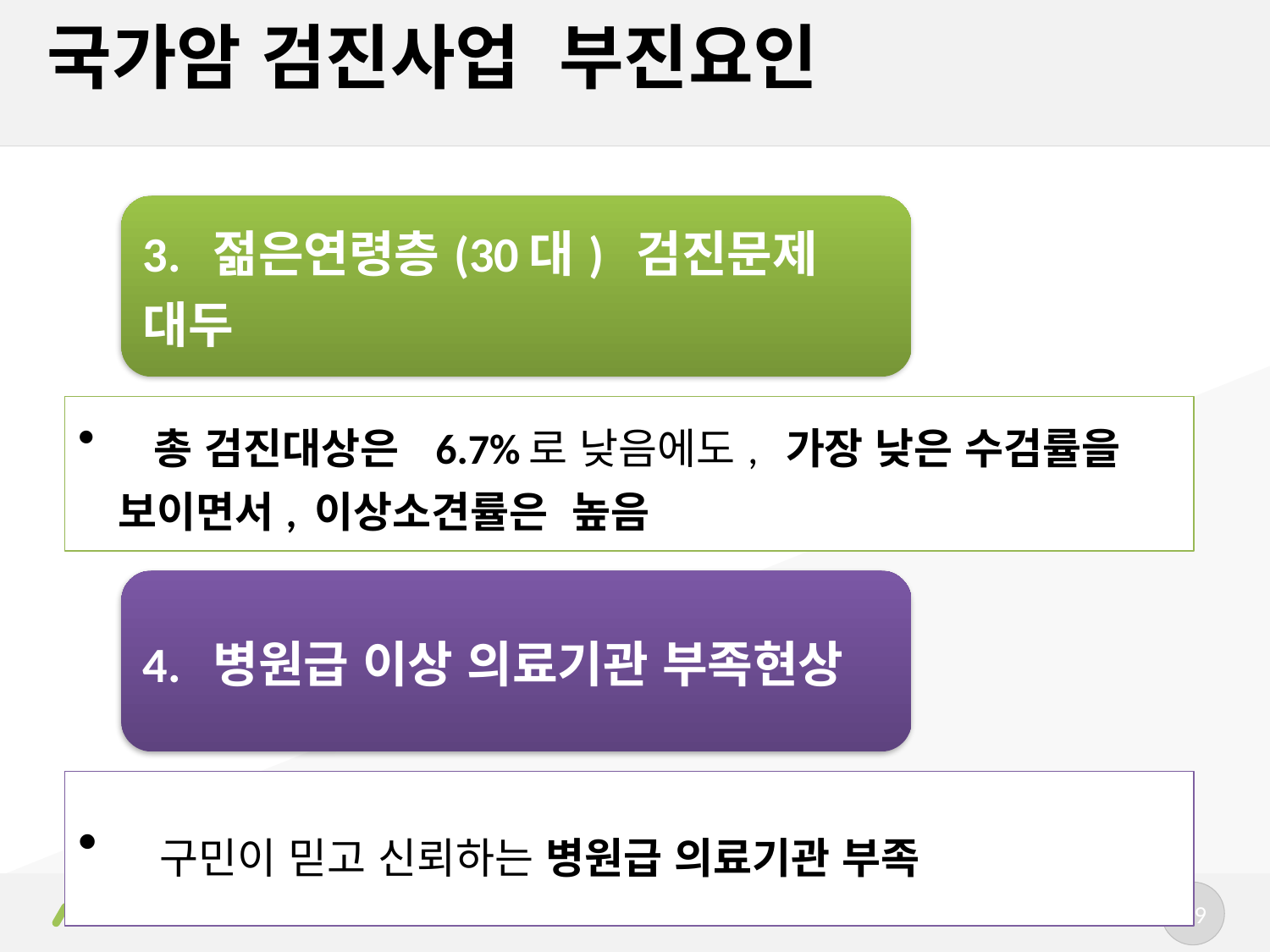

# 국가암 검진사업  부진요인
3.  젊은연령층(30대)  검진문제 대두
4.  병원급 이상 의료기관 부족현상
  총 검진대상은  6.7%로 낮음에도,  가장 낮은 수검률을 보이면서, 이상소견률은  높음
  구민이 믿고 신뢰하는 병원급 의료기관 부족